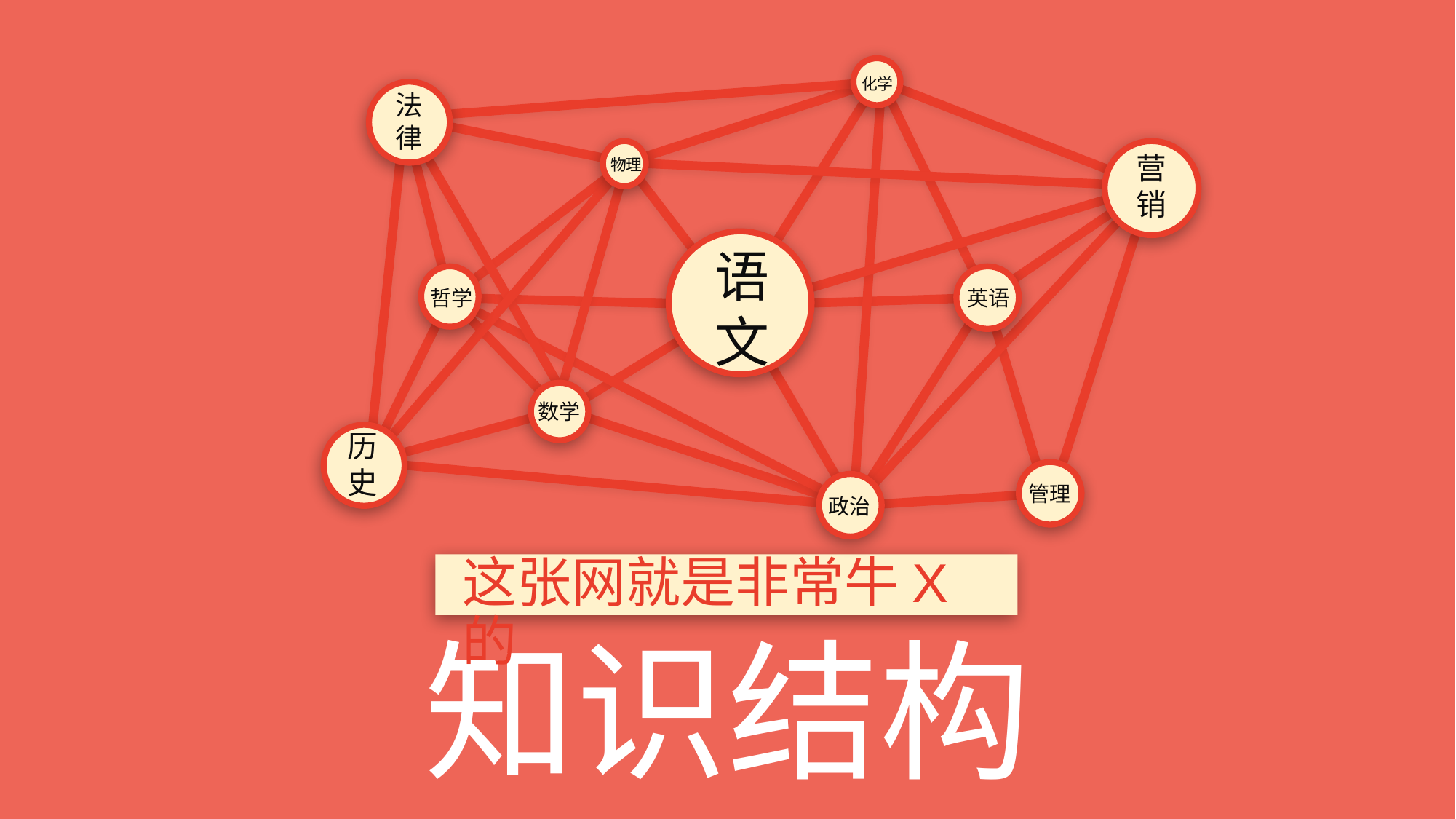

化学

法
律

营销
物理

语文

英语
哲学

数学
历史

管理
政治
这张网就是非常牛X的

知识结构